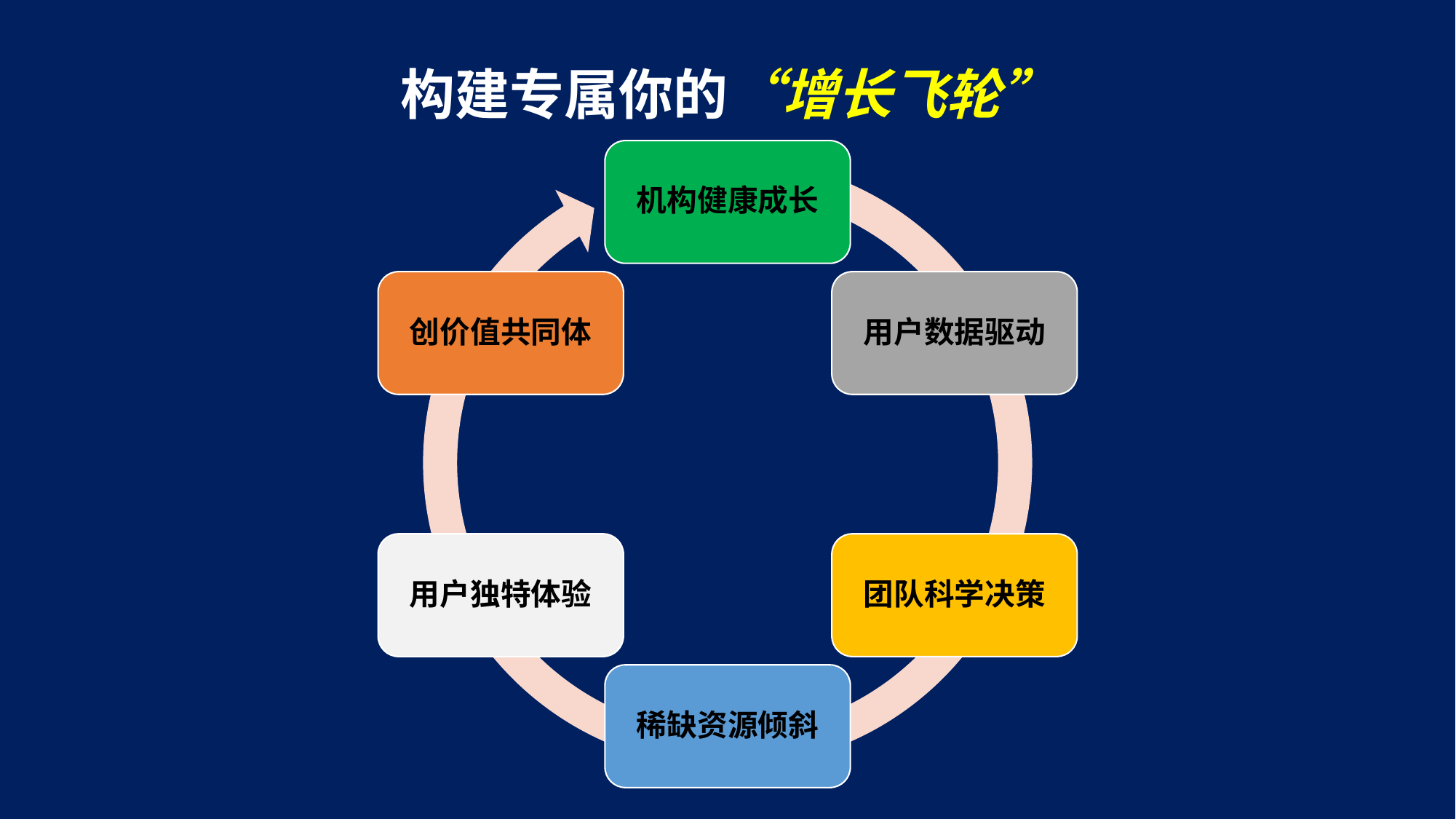

构建专属你的“增长飞轮”

机构健康成长
创价值共同体
用户数据驱动
用户独特体验
团队科学决策
稀缺资源倾斜